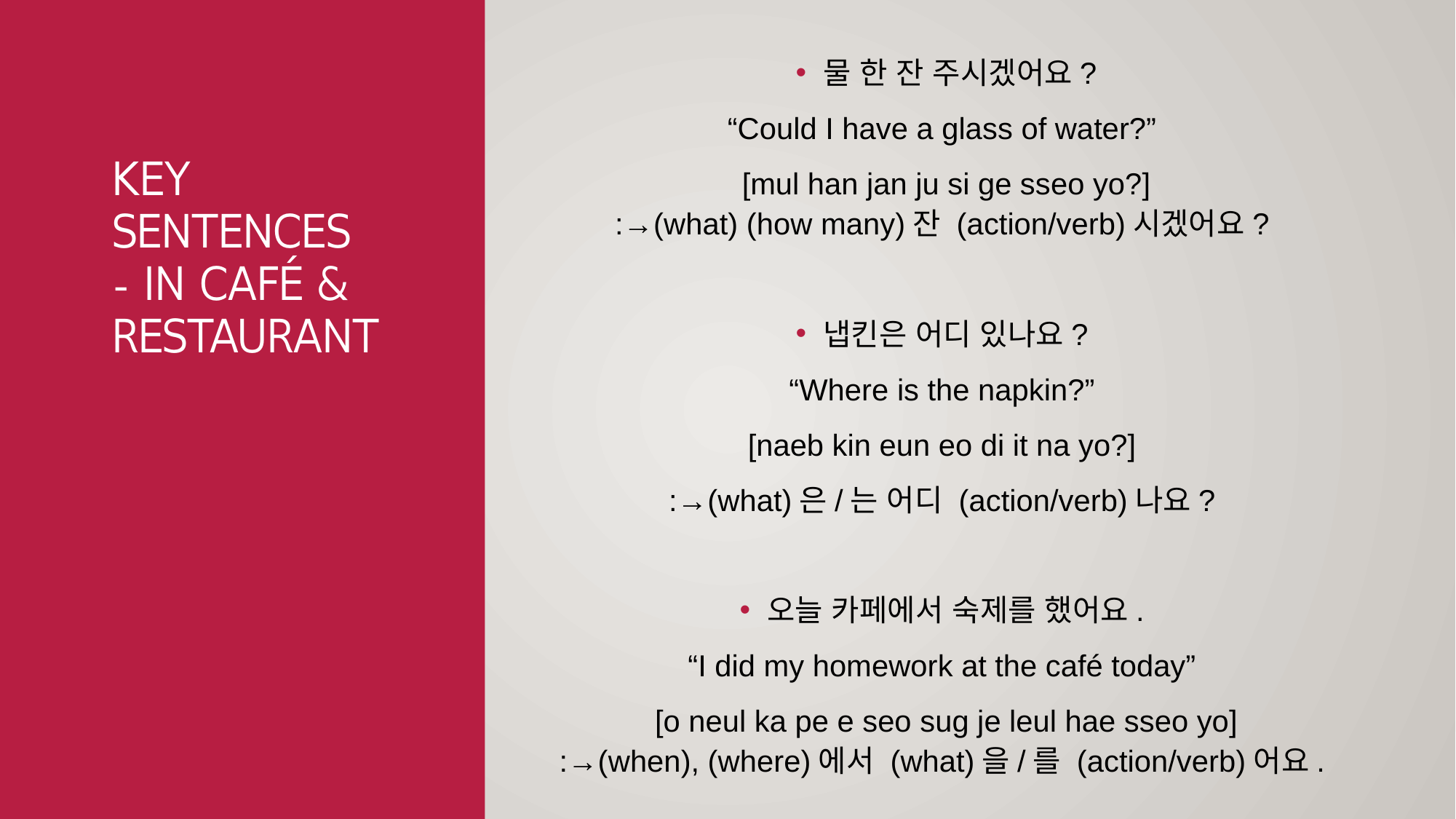

물 한 잔 주시겠어요?
“Could I have a glass of water?”
[mul han jan ju si ge sseo yo?]
:→(what) (how many)잔 (action/verb)시겠어요?

냅킨은 어디 있나요?
“Where is the napkin?”
[naeb kin eun eo di it na yo?]
:→(what)은/는 어디 (action/verb)나요?

오늘 카페에서 숙제를 했어요.
“I did my homework at the café today”
[o neul ka pe e seo sug je leul hae sseo yo]
:→(when), (where)에서 (what)을/를 (action/verb)어요.

# Key sentences - in café & restaurant